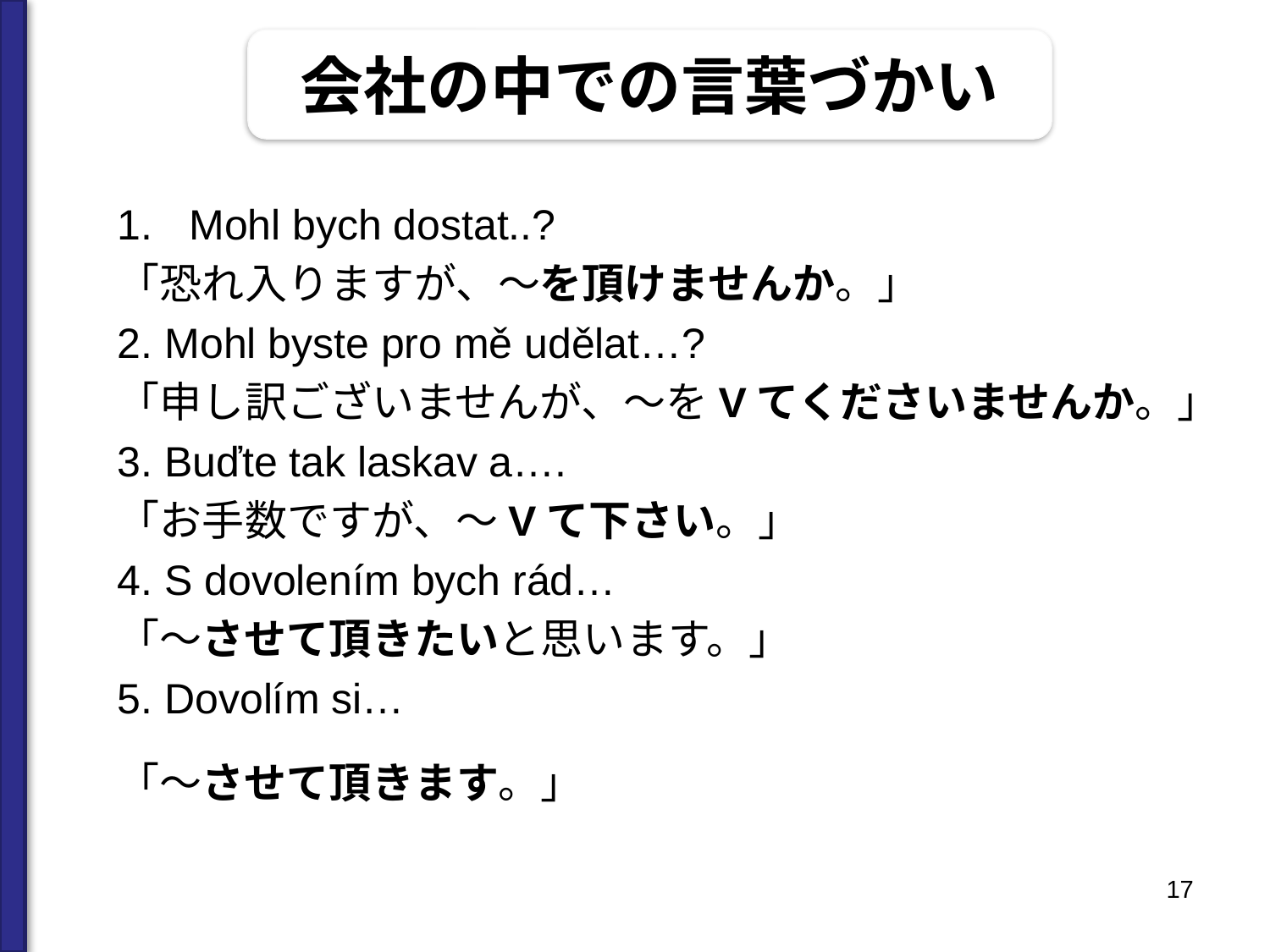

会社の中での言葉づかい
Mohl bych dostat..?
「恐れ入りますが、～を頂けませんか。」
2. Mohl byste pro mě udělat…?
「申し訳ございませんが、～をVてくださいませんか。」
3. Buďte tak laskav a….
「お手数ですが、～Vて下さい。」
4. S dovolením bych rád…
「～させて頂きたいと思います。」
5. Dovolím si…
「～させて頂きます。」

17